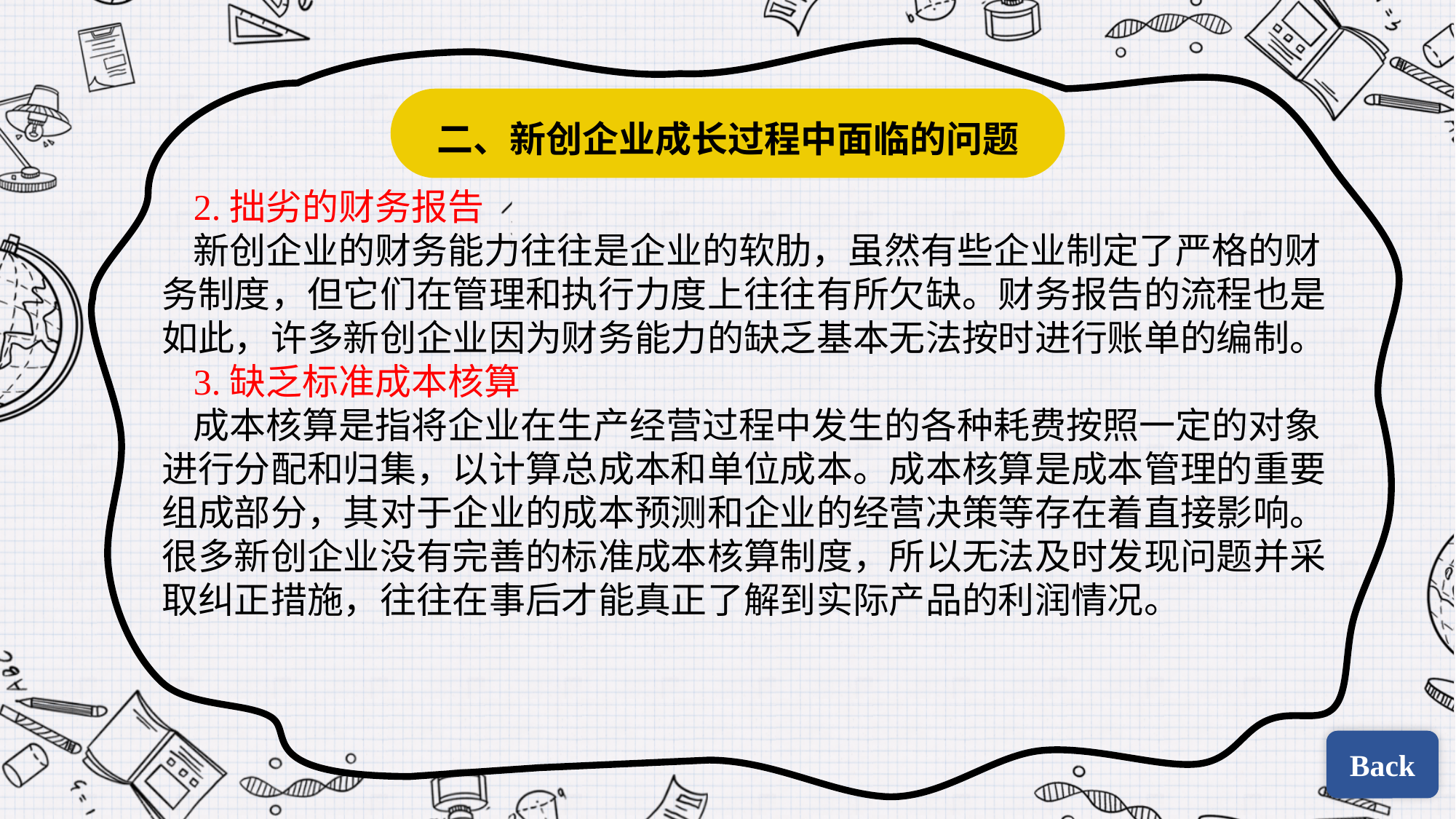

二、新创企业成长过程中面临的问题
2.拙劣的财务报告
新创企业的财务能力往往是企业的软肋，虽然有些企业制定了严格的财务制度，但它们在管理和执行力度上往往有所欠缺。财务报告的流程也是如此，许多新创企业因为财务能力的缺乏基本无法按时进行账单的编制。
3.缺乏标准成本核算
成本核算是指将企业在生产经营过程中发生的各种耗费按照一定的对象进行分配和归集，以计算总成本和单位成本。成本核算是成本管理的重要组成部分，其对于企业的成本预测和企业的经营决策等存在着直接影响。很多新创企业没有完善的标准成本核算制度，所以无法及时发现问题并采取纠正措施，往往在事后才能真正了解到实际产品的利润情况。

Back